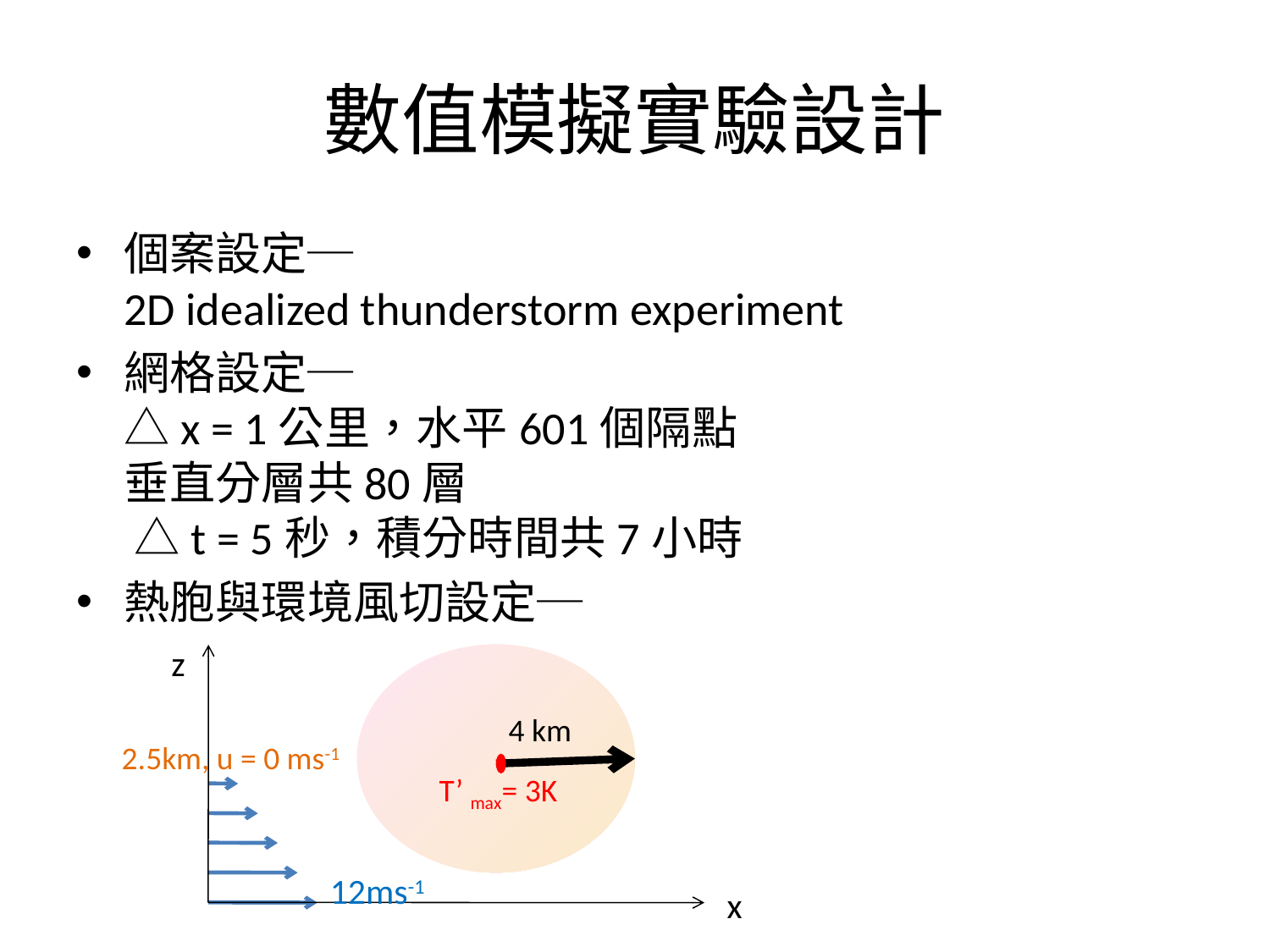

# 數值模擬實驗設計
個案設定─
2D idealized thunderstorm experiment
網格設定─
△x = 1公里，水平601個隔點
垂直分層共80層
 △t = 5秒，積分時間共7小時
熱胞與環境風切設定─
z

4 km

T’ max= 3K
2.5km, u = 0 ms-1
12ms-1
x